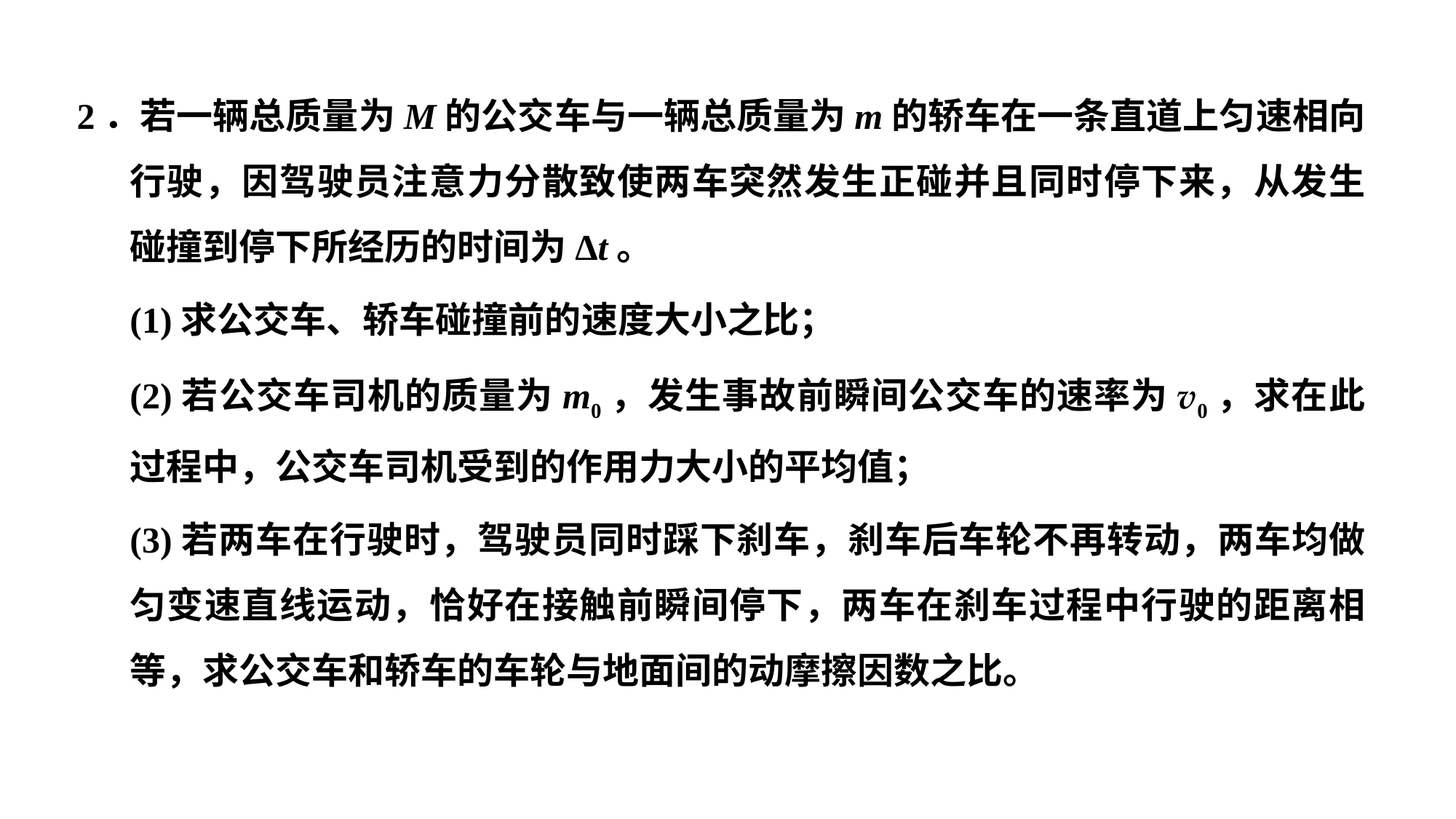

2．若一辆总质量为M的公交车与一辆总质量为m的轿车在一条直道上匀速相向行驶，因驾驶员注意力分散致使两车突然发生正碰并且同时停下来，从发生碰撞到停下所经历的时间为Δt。
(1)求公交车、轿车碰撞前的速度大小之比；
(2)若公交车司机的质量为m0，发生事故前瞬间公交车的速率为v0，求在此过程中，公交车司机受到的作用力大小的平均值；
(3)若两车在行驶时，驾驶员同时踩下刹车，刹车后车轮不再转动，两车均做匀变速直线运动，恰好在接触前瞬间停下，两车在刹车过程中行驶的距离相等，求公交车和轿车的车轮与地面间的动摩擦因数之比。